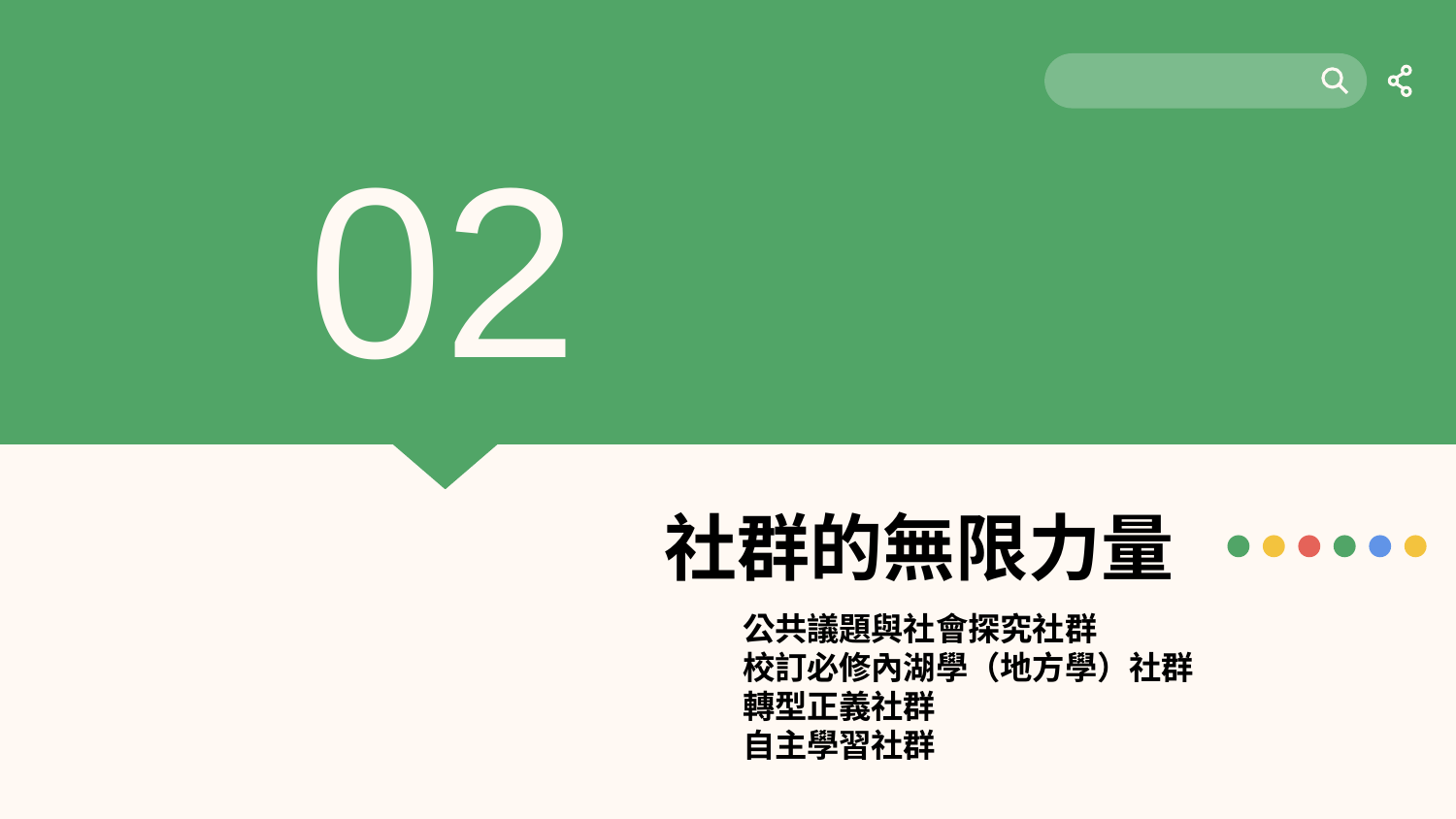

02
# 社群的無限力量

公共議題與社會探究社群
校訂必修內湖學（地方學）社群
轉型正義社群
自主學習社群